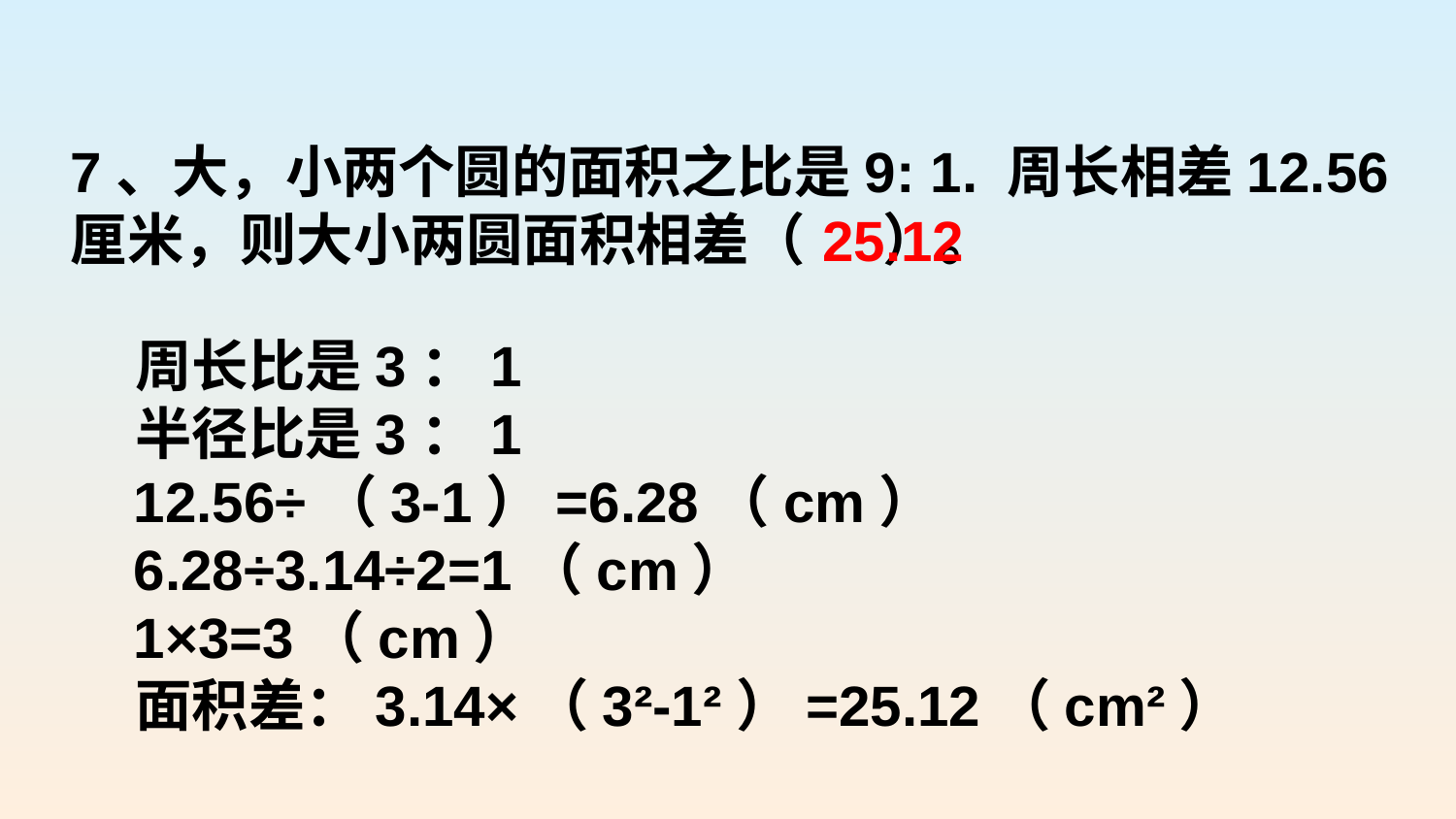

7、大，小两个圆的面积之比是9: 1. 周长相差12.56厘米，则大小两圆面积相差（      ）。

    周长比是3：1
    半径比是3：1
    12.56÷（3-1）=6.28（cm）
    6.28÷3.14÷2=1（cm）
    1×3=3（cm）
    面积差：3.14×（3²-1²）=25.12（cm²）
25.12